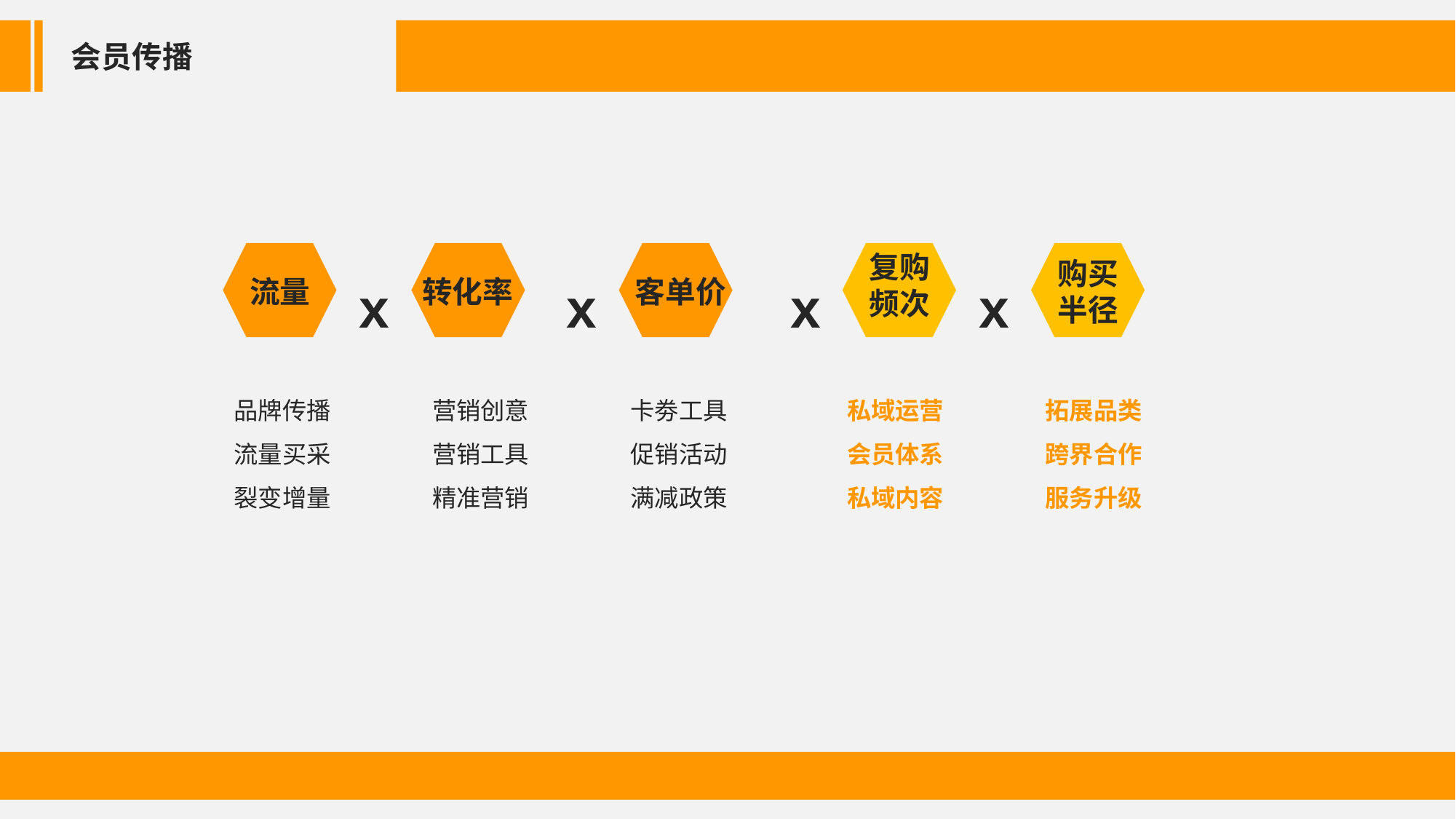

会员传播
x
x
x
x

流量

转化率

客单价

复购频次

购买半径
品牌传播
流量买采
裂变增量
营销创意
营销工具
精准营销
卡劵工具
促销活动
满减政策
私域运营
会员体系
私域内容
拓展品类
跨界合作
服务升级